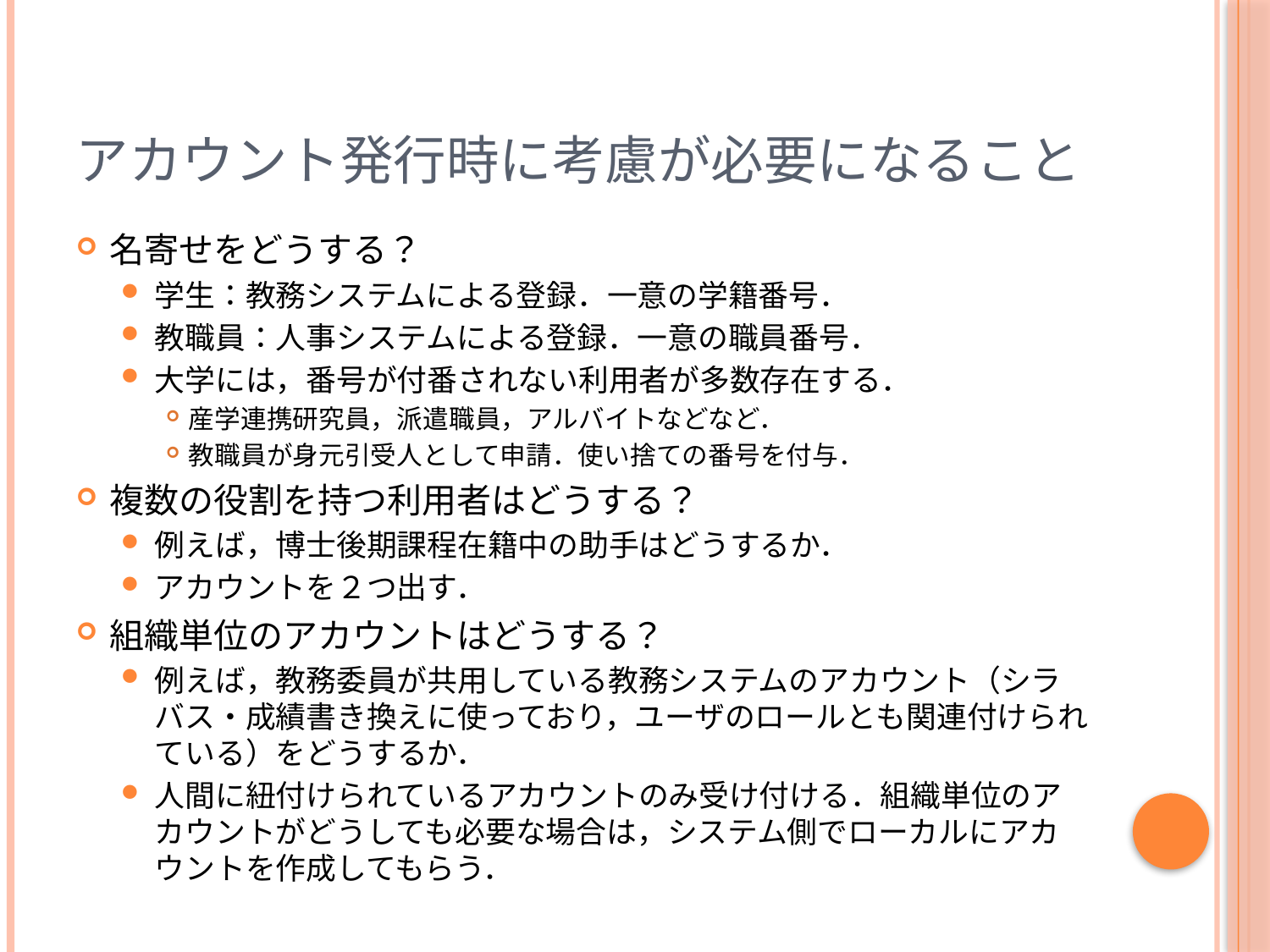

# アカウント発行時に考慮が必要になること
名寄せをどうする？
学生：教務システムによる登録．一意の学籍番号．
教職員：人事システムによる登録．一意の職員番号．
大学には，番号が付番されない利用者が多数存在する．
産学連携研究員，派遣職員，アルバイトなどなど．
教職員が身元引受人として申請．使い捨ての番号を付与．
複数の役割を持つ利用者はどうする？
例えば，博士後期課程在籍中の助手はどうするか．
アカウントを２つ出す．
組織単位のアカウントはどうする？
例えば，教務委員が共用している教務システムのアカウント（シラバス・成績書き換えに使っており，ユーザのロールとも関連付けられている）をどうするか．
人間に紐付けられているアカウントのみ受け付ける．組織単位のアカウントがどうしても必要な場合は，システム側でローカルにアカウントを作成してもらう．